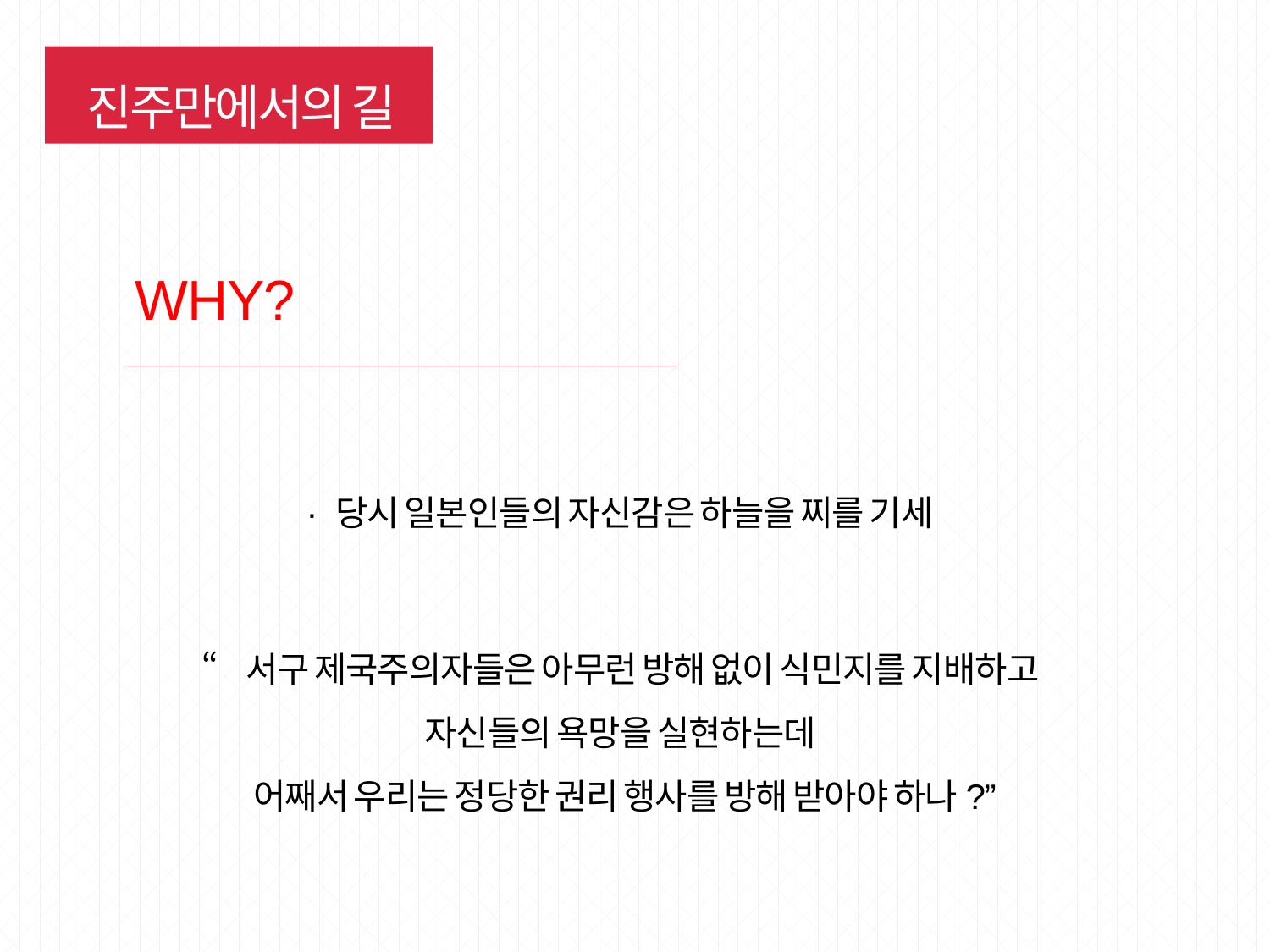

진주만에서의 길
WHY?
· 당시 일본인들의 자신감은 하늘을 찌를 기세
“서구 제국주의자들은 아무런 방해 없이 식민지를 지배하고
자신들의 욕망을 실현하는데
어째서 우리는 정당한 권리 행사를 방해 받아야 하나?”